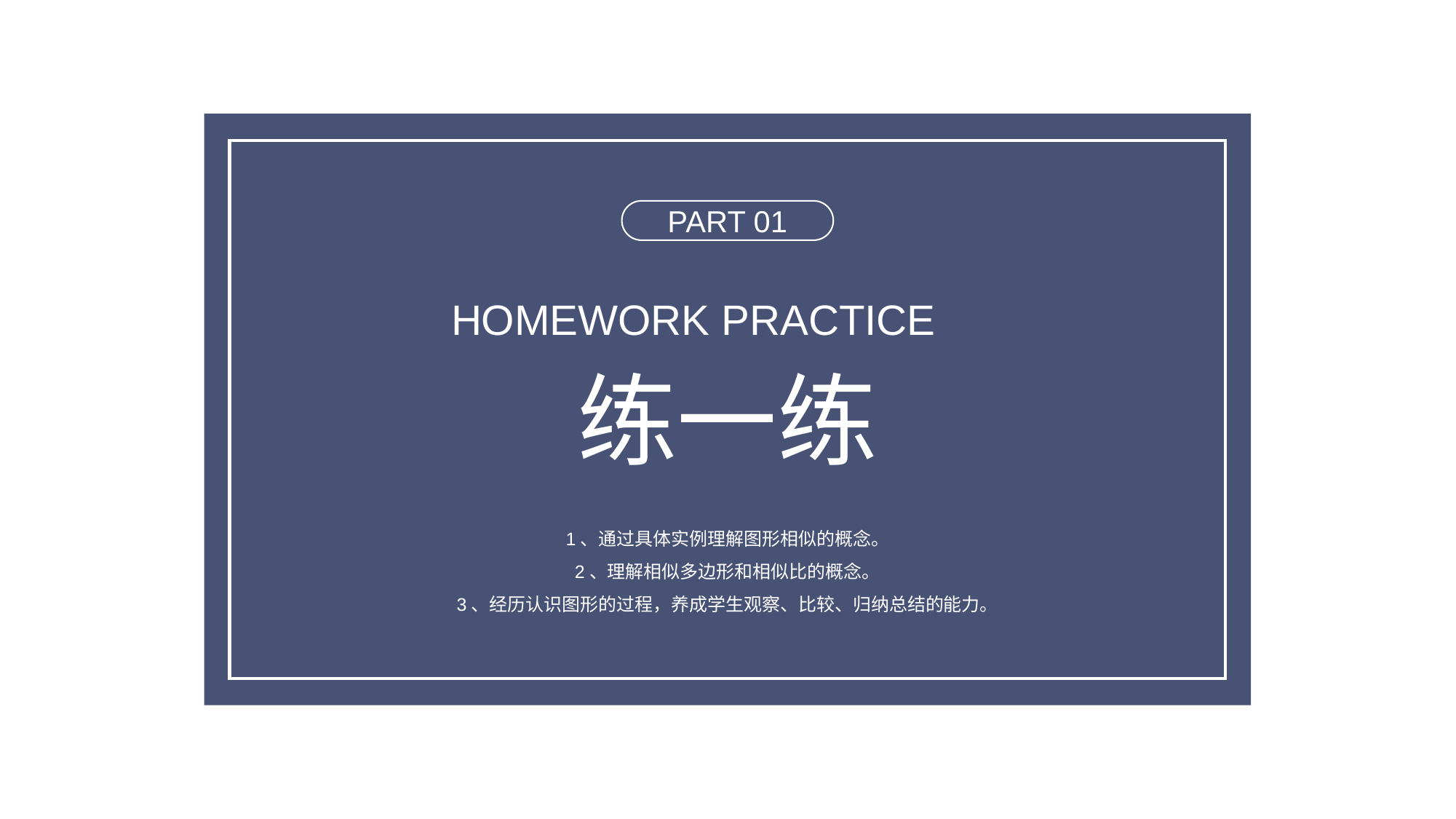

BY YUSHEN

PART 01
HOMEWORK PRACTICE
练一练
1、通过具体实例理解图形相似的概念。
2、理解相似多边形和相似比的概念。
3、经历认识图形的过程，养成学生观察、比较、归纳总结的能力。